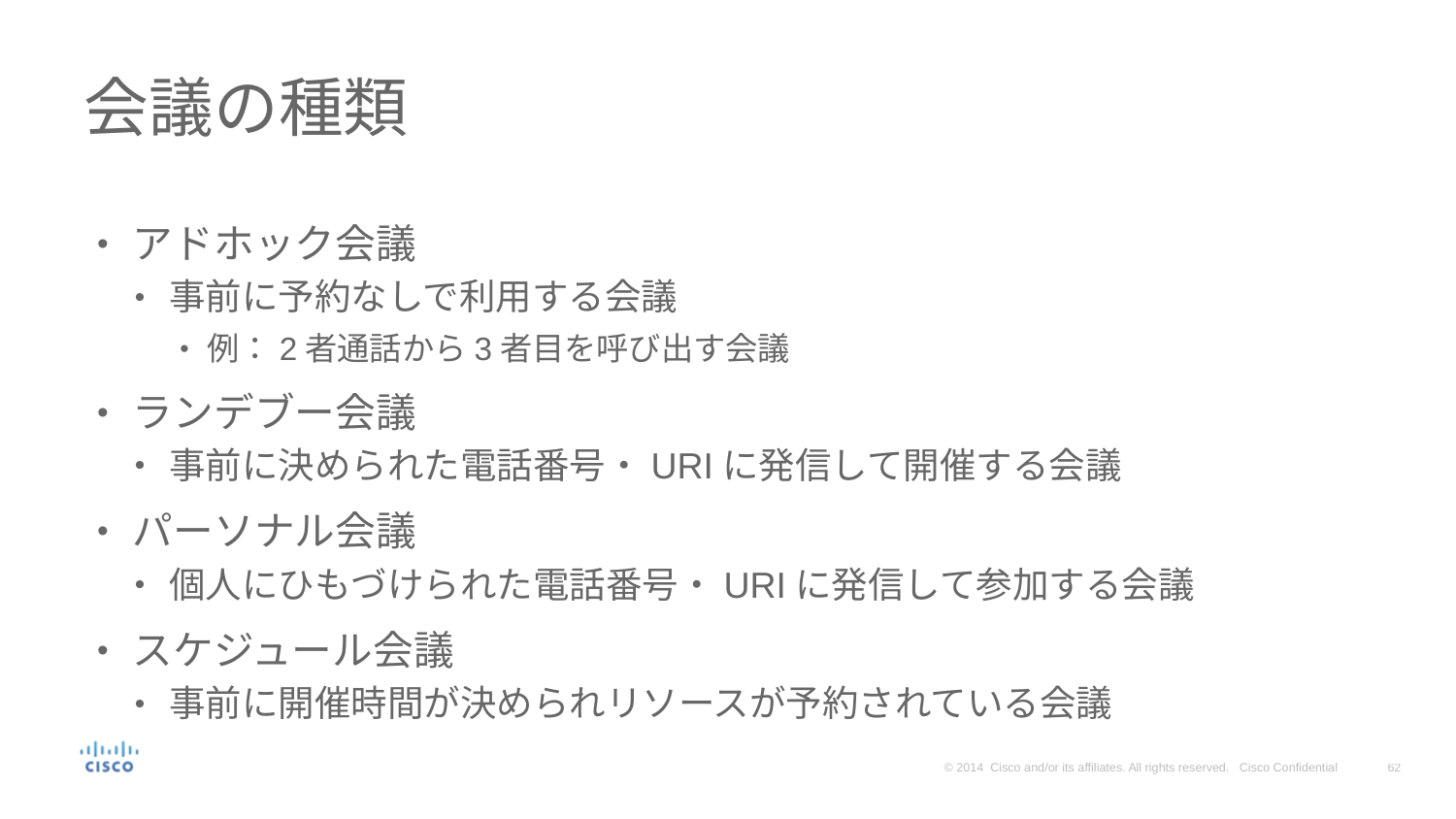

# 会議の種類
アドホック会議
事前に予約なしで利用する会議
例：2者通話から3者目を呼び出す会議
ランデブー会議
事前に決められた電話番号・URIに発信して開催する会議
パーソナル会議
個人にひもづけられた電話番号・URIに発信して参加する会議
スケジュール会議
事前に開催時間が決められリソースが予約されている会議